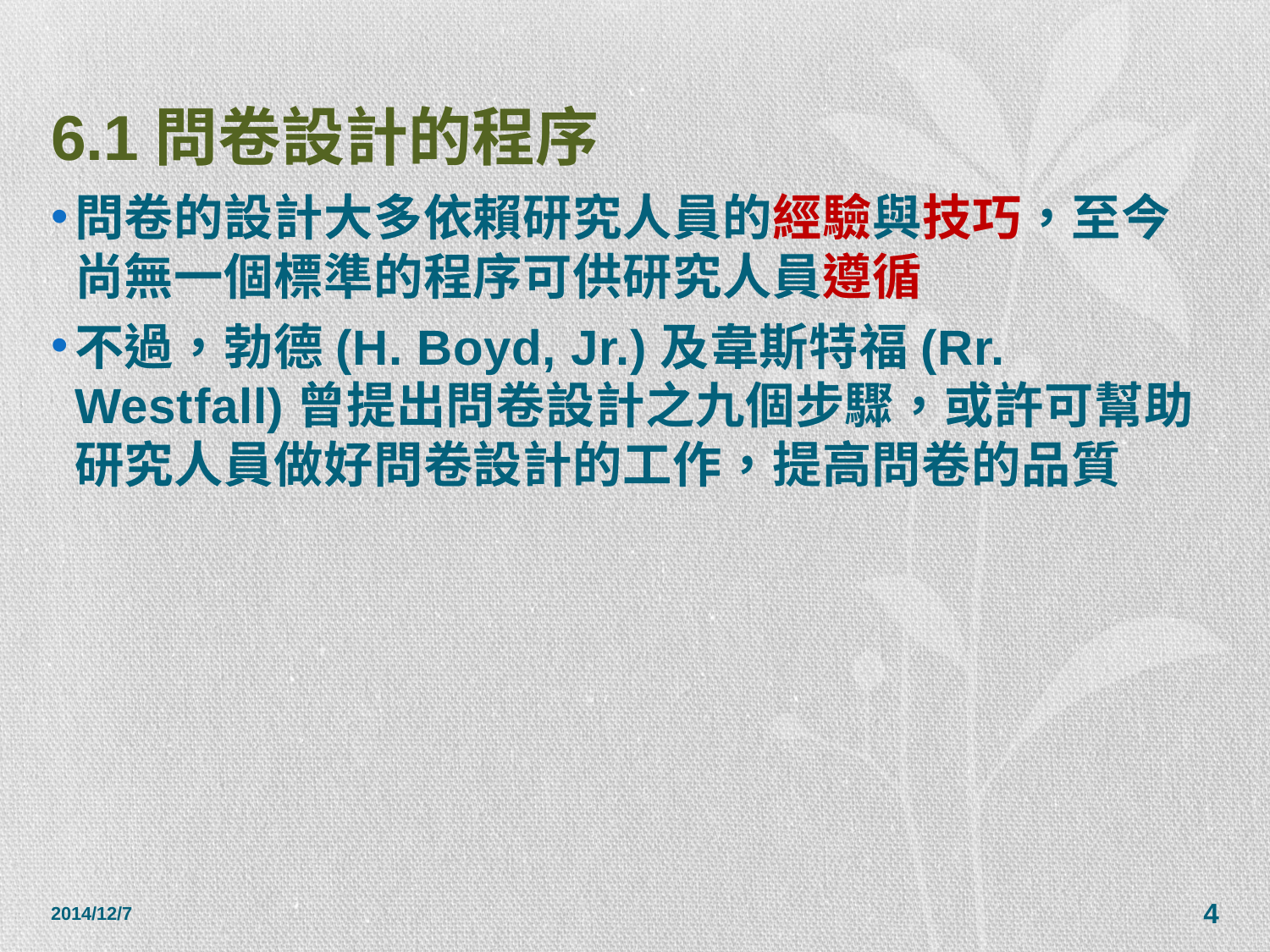

# 6.1問卷設計的程序
問卷的設計大多依賴研究人員的經驗與技巧，至今尚無一個標準的程序可供研究人員遵循
不過，勃德(H. Boyd, Jr.)及韋斯特福(Rr. Westfall)曾提出問卷設計之九個步驟，或許可幫助研究人員做好問卷設計的工作，提高問卷的品質
2014/12/7
4